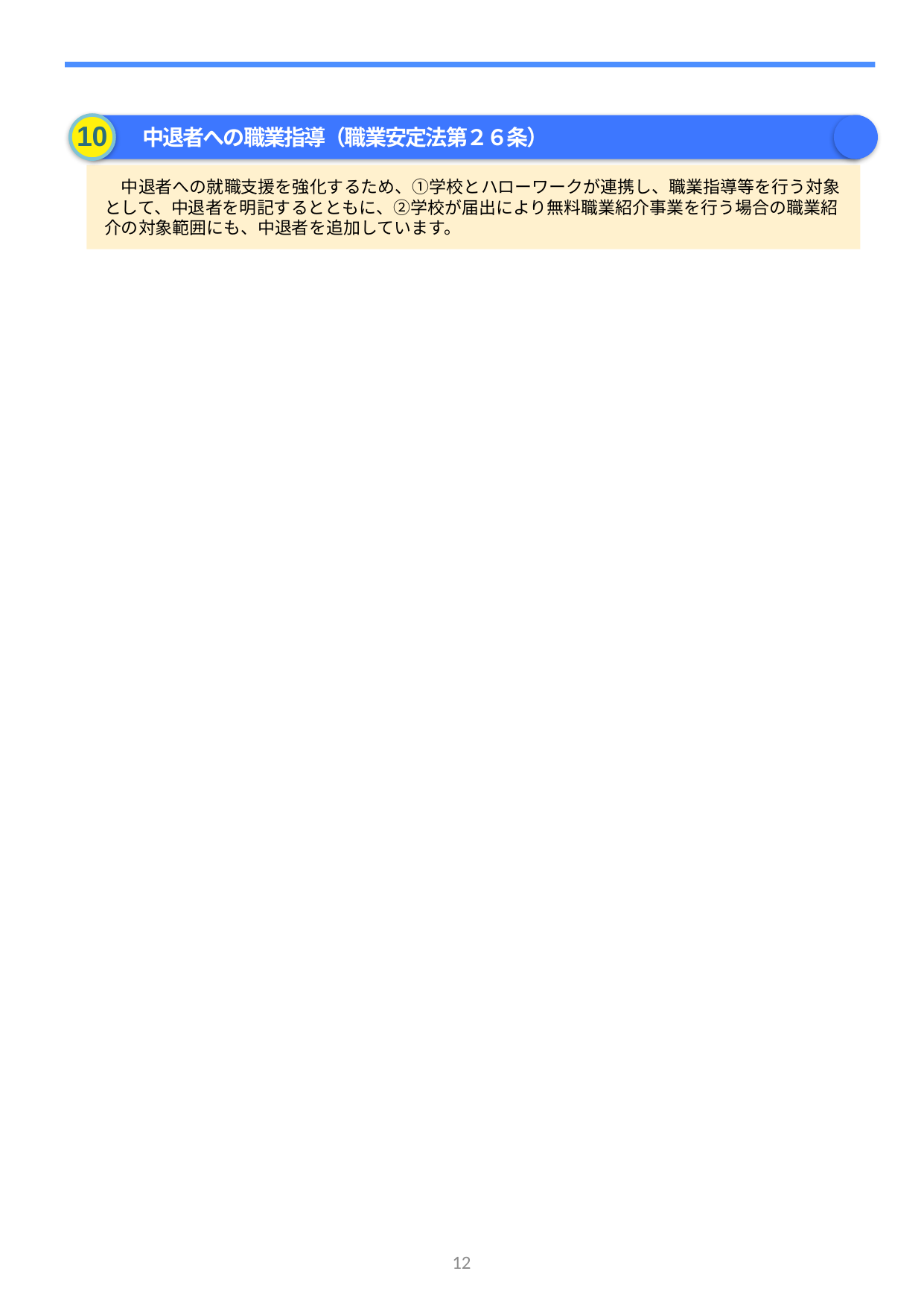

10
　　中退者への職業指導（職業安定法第２６条）

　中退者への就職支援を強化するため、①学校とハローワークが連携し、職業指導等を行う対象として、中退者を明記するとともに、②学校が届出により無料職業紹介事業を行う場合の職業紹介の対象範囲にも、中退者を追加しています。
12